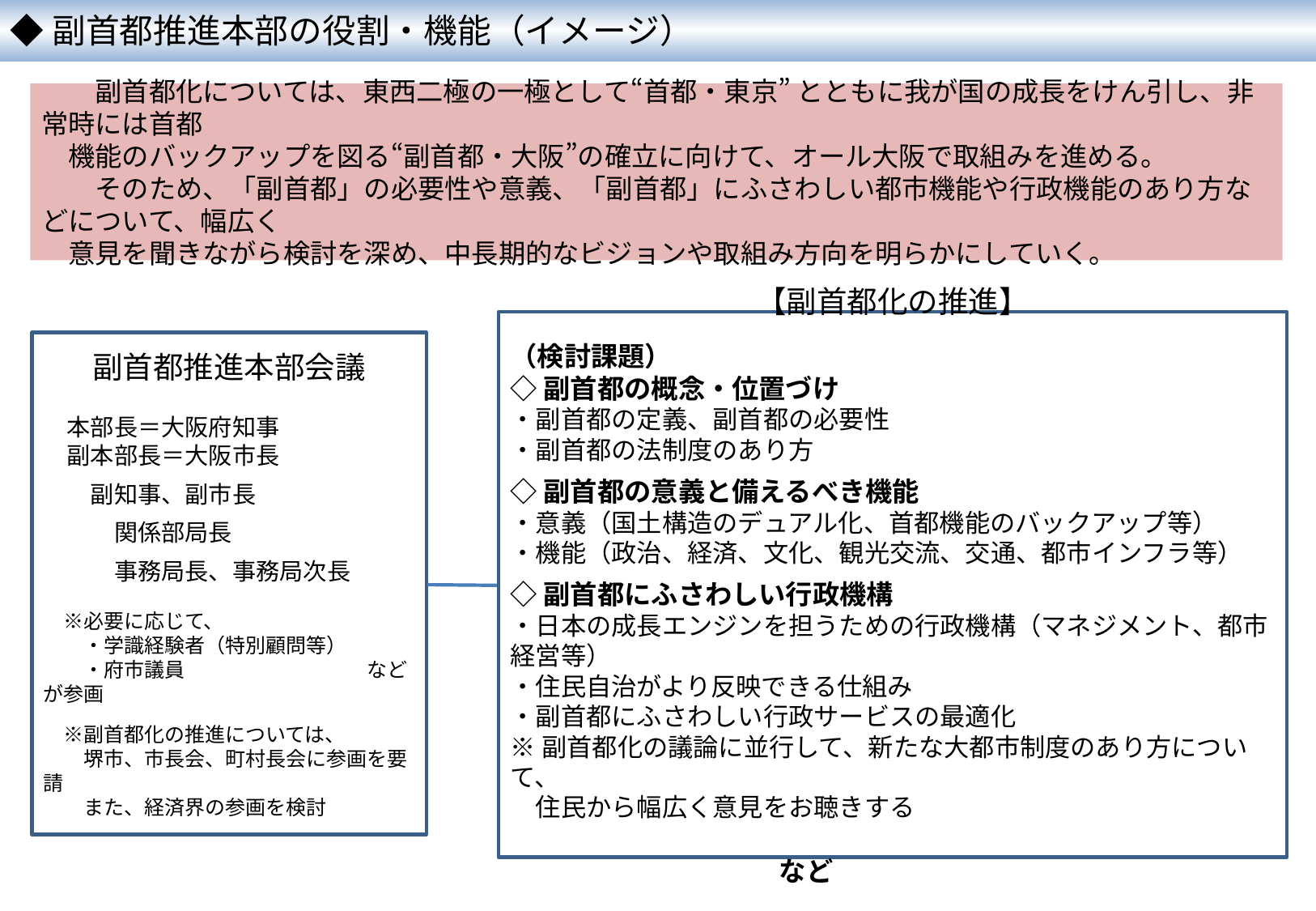

◆副首都推進本部の役割・機能（イメージ）
　　副首都化については、東西二極の一極として“首都・東京” とともに我が国の成長をけん引し、非常時には首都
　機能のバックアップを図る“副首都・大阪”の確立に向けて、オール大阪で取組みを進める。
　　そのため、「副首都」の必要性や意義、「副首都」にふさわしい都市機能や行政機能のあり方などについて、幅広く
　意見を聞きながら検討を深め、中長期的なビジョンや取組み方向を明らかにしていく。
【副首都化の推進】

（検討課題）
◇副首都の概念・位置づけ
・副首都の定義、副首都の必要性
・副首都の法制度のあり方

◇副首都の意義と備えるべき機能
・意義（国土構造のデュアル化、首都機能のバックアップ等）
・機能（政治、経済、文化、観光交流、交通、都市インフラ等）

◇副首都にふさわしい行政機構
・日本の成長エンジンを担うための行政機構（マネジメント、都市経営等）
・住民自治がより反映できる仕組み
・副首都にふさわしい行政サービスの最適化
※副首都化の議論に並行して、新たな大都市制度のあり方について、
　住民から幅広く意見をお聴きする
　　　　　　　　　　　　　　　　　　　　　　　　　　　　　　　　　　　　　　など
副首都推進本部会議

　本部長＝大阪府知事
　副本部長＝大阪市長

　　副知事、副市長

　　　関係部局長

　　　事務局長、事務局次長

　※必要に応じて、
　　・学識経験者（特別顧問等）
　　・府市議員　　　　　　　　　などが参画

　※副首都化の推進については、
　　堺市、市長会、町村長会に参画を要請
　　また、経済界の参画を検討